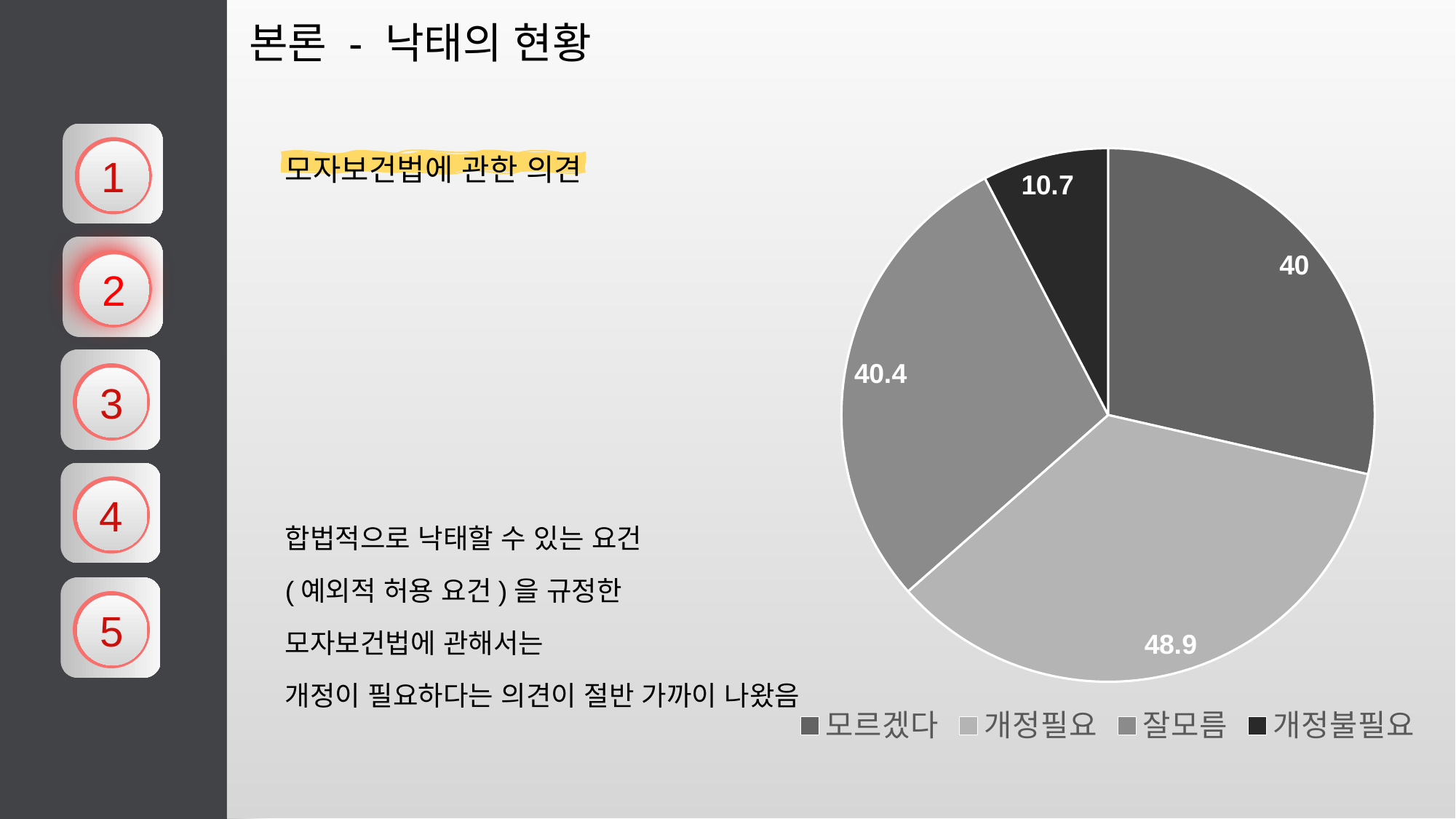

본론 - 낙태의 현황

### Chart

| Category | 판매 |
|---|---|
| 모르겠다 | 40.0 |
| 개정필요 | 48.9 |
| 잘모름 | 40.4 |
| 개정불필요 | 10.7 |
모자보건법에 관한 의견

합법적으로 낙태할 수 있는 요건
(예외적 허용 요건)을 규정한
모자보건법에 관해서는
개정이 필요하다는 의견이 절반 가까이 나왔음

1

2

3

4

5